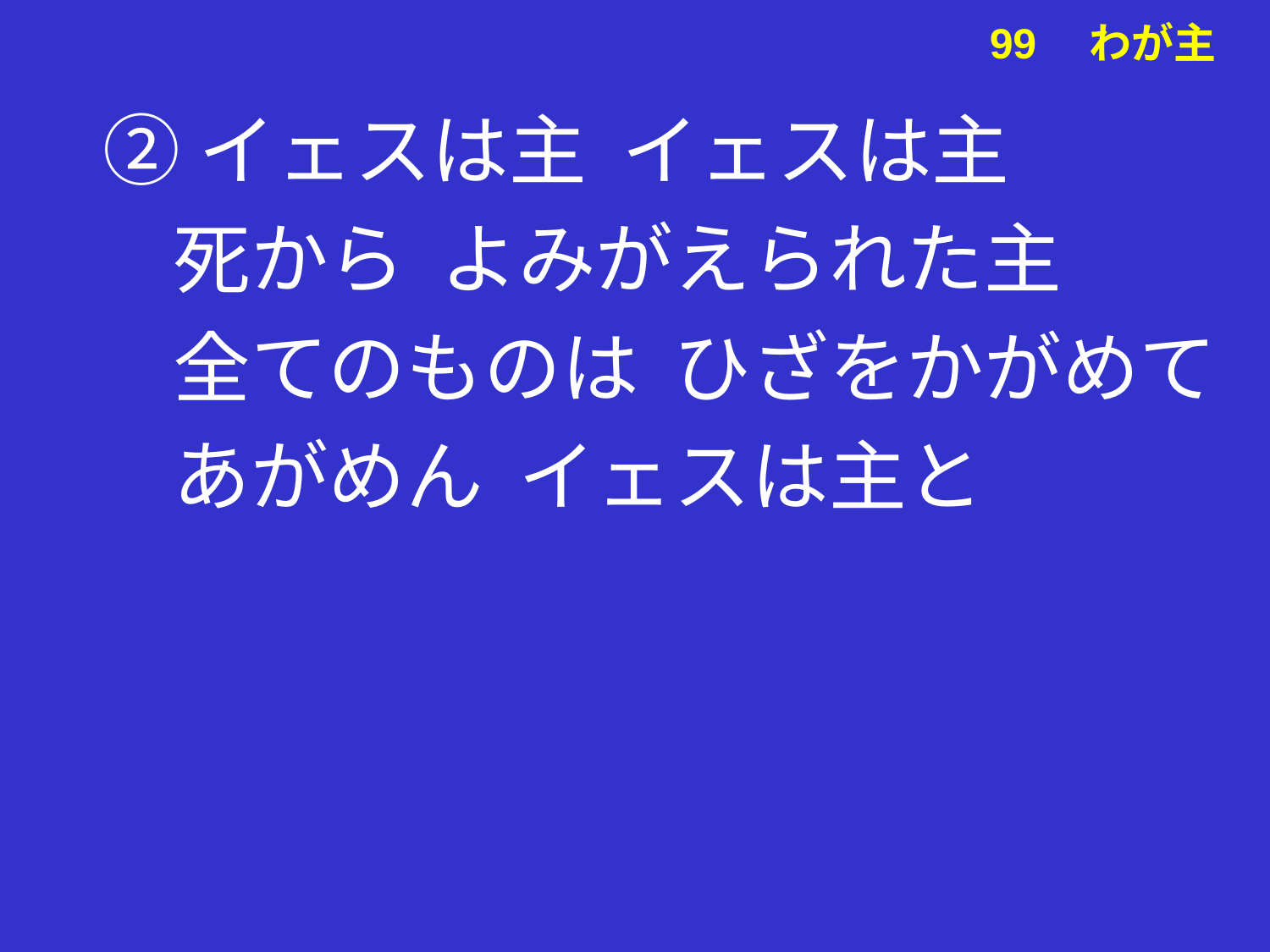

②イェスは主  イェスは主
   死から  よみがえられた主
   全てのものは  ひざをかがめて
   あがめん  イェスは主と
# 99　わが主